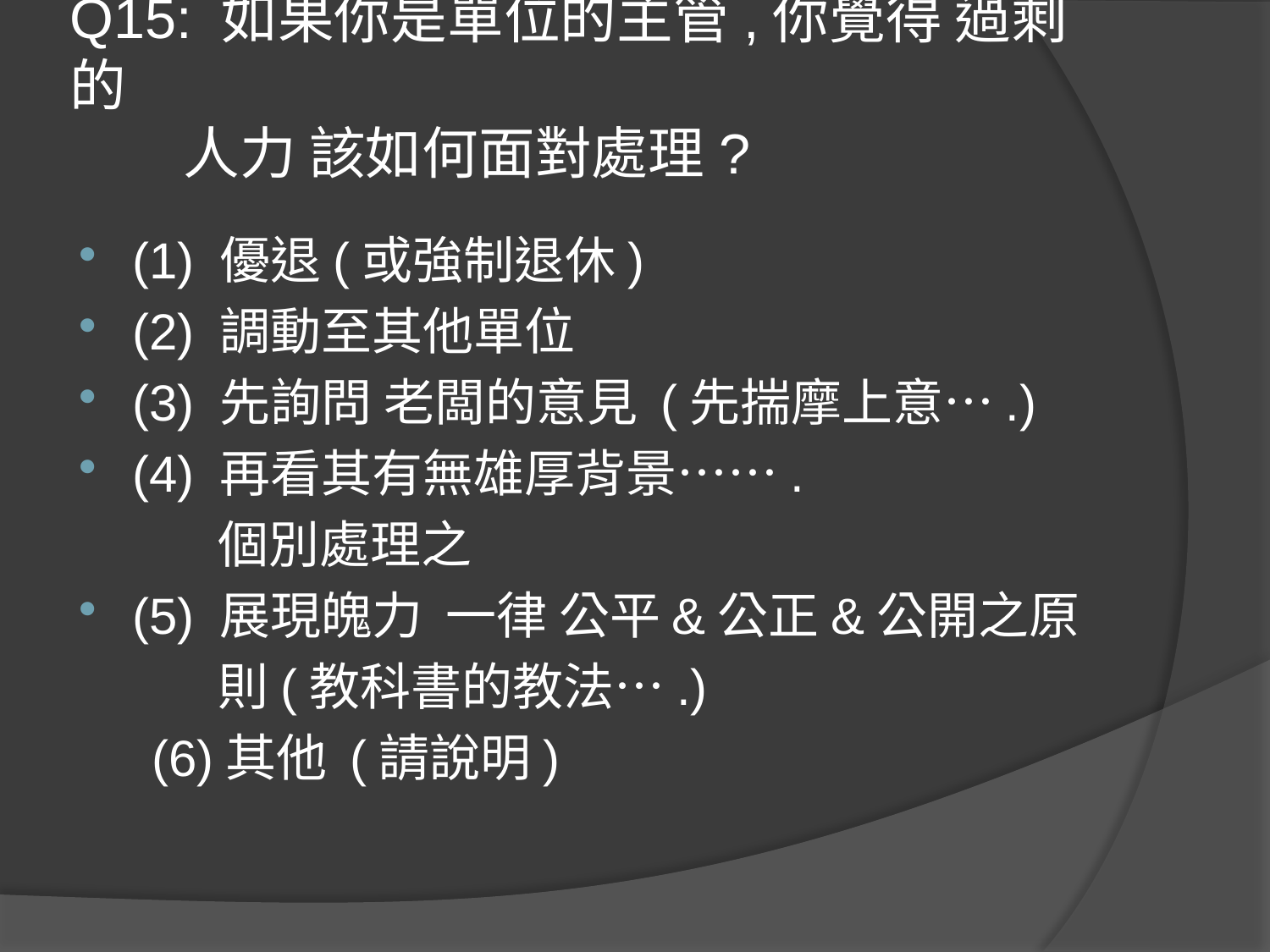

# Q15: 如果你是單位的主管,你覺得 過剩的 人力 該如何面對處理?
(1) 優退(或強制退休)
(2) 調動至其他單位
(3) 先詢問 老闆的意見 (先揣摩上意….)
(4) 再看其有無雄厚背景…….
           個別處理之
(5) 展現魄力  一律 公平&公正&公開之原
           則(教科書的教法….)
     (6)其他 (請說明)